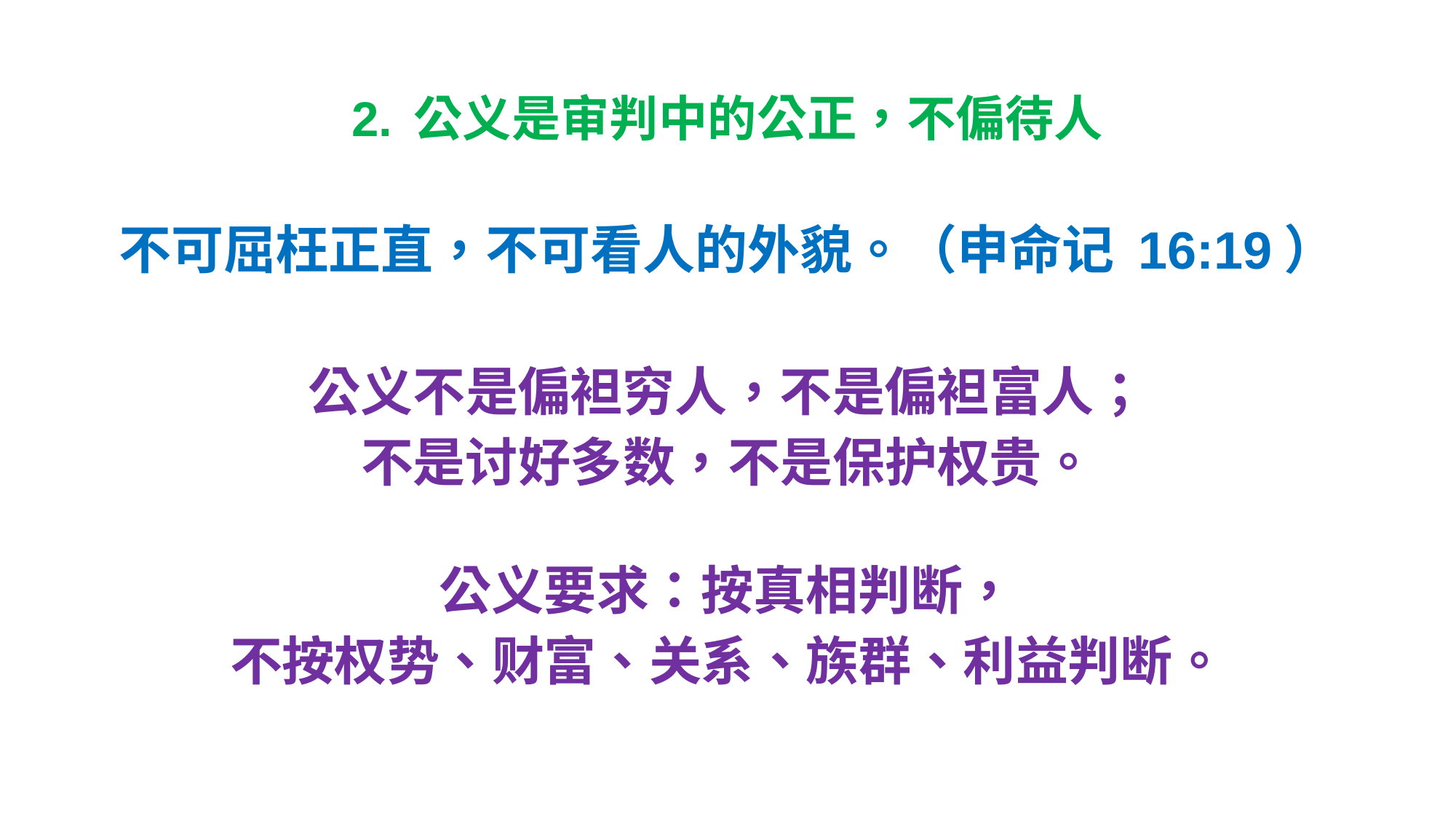

# 2. 公义是审判中的公正，不偏待人
不可屈枉正直，不可看人的外貌。（申命记 16:19）

公义不是偏袒穷人，不是偏袒富人；
不是讨好多数，不是保护权贵。
公义要求：按真相判断，
不按权势、财富、关系、族群、利益判断。